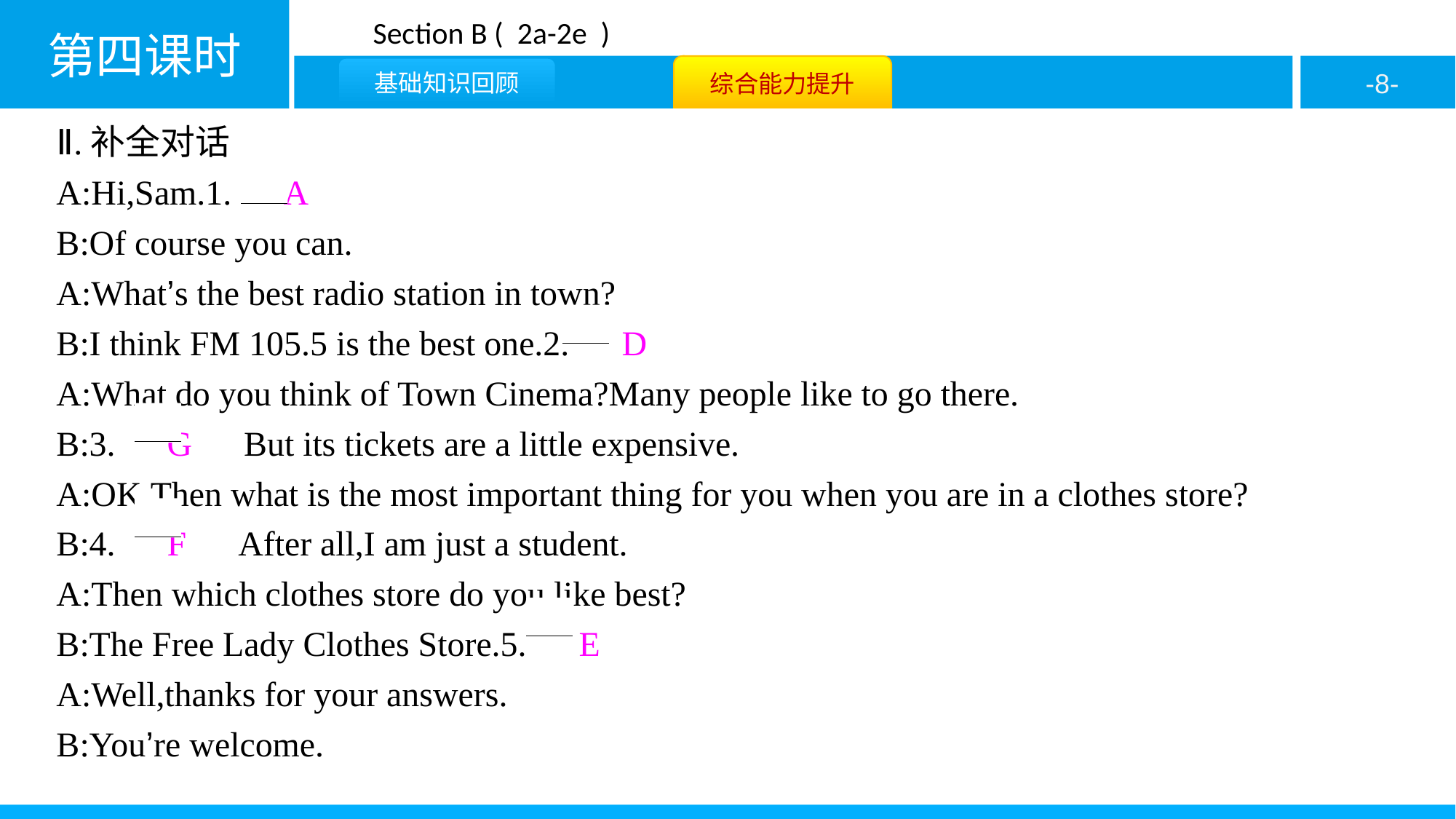

Ⅱ.补全对话
A:Hi,Sam.1.　A
B:Of course you can.
A:What’s the best radio station in town?
B:I think FM 105.5 is the best one.2.　D
A:What do you think of Town Cinema?Many people like to go there.
B:3.　G　But its tickets are a little expensive.
A:OK.Then what is the most important thing for you when you are in a clothes store?
B:4.　F　After all,I am just a student.
A:Then which clothes store do you like best?
B:The Free Lady Clothes Store.5.　E
A:Well,thanks for your answers.
B:You’re welcome.